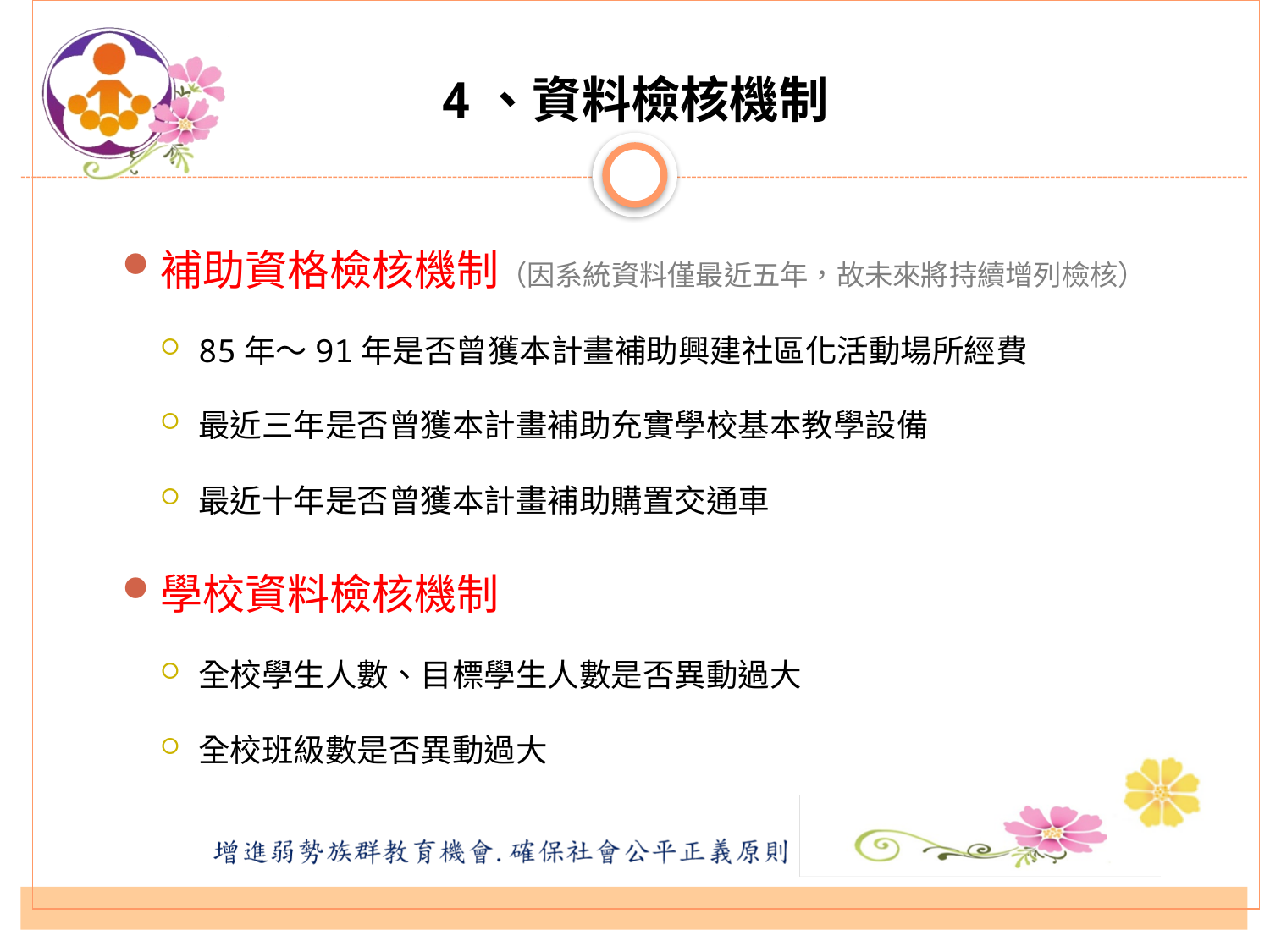

4、資料檢核機制
補助資格檢核機制（因系統資料僅最近五年，故未來將持續增列檢核）
85年～91年是否曾獲本計畫補助興建社區化活動場所經費
最近三年是否曾獲本計畫補助充實學校基本教學設備
最近十年是否曾獲本計畫補助購置交通車
學校資料檢核機制
全校學生人數、目標學生人數是否異動過大
全校班級數是否異動過大